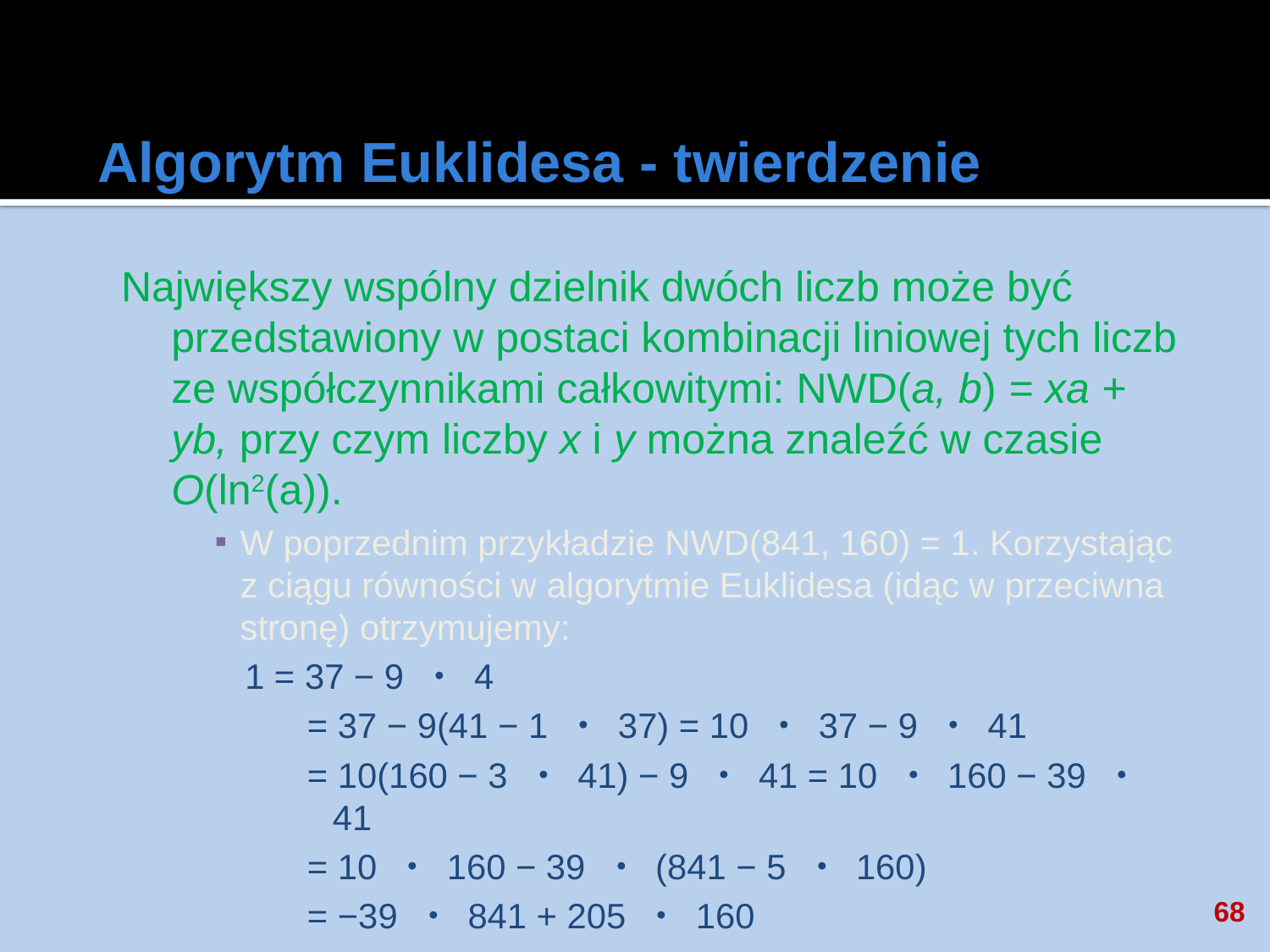

# Algorytm Euklidesa - twierdzenie
Największy wspólny dzielnik dwóch liczb może być przedstawiony w postaci kombinacji liniowej tych liczb ze współczynnikami całkowitymi: NWD(a, b) = xa + yb, przy czym liczby x i y można znaleźć w czasie O(ln2(a)).
W poprzednim przykładzie NWD(841, 160) = 1. Korzystając z ciągu równości w algorytmie Euklidesa (idąc w przeciwna stronę) otrzymujemy:
1 = 37 − 9 ・ 4
= 37 − 9(41 − 1 ・ 37) = 10 ・ 37 − 9 ・ 41
= 10(160 − 3 ・ 41) − 9 ・ 41 = 10 ・ 160 − 39 ・ 41
= 10 ・ 160 − 39 ・ (841 − 5 ・ 160)
= −39 ・ 841 + 205 ・ 160
Zatem x = −39 i y = 205.